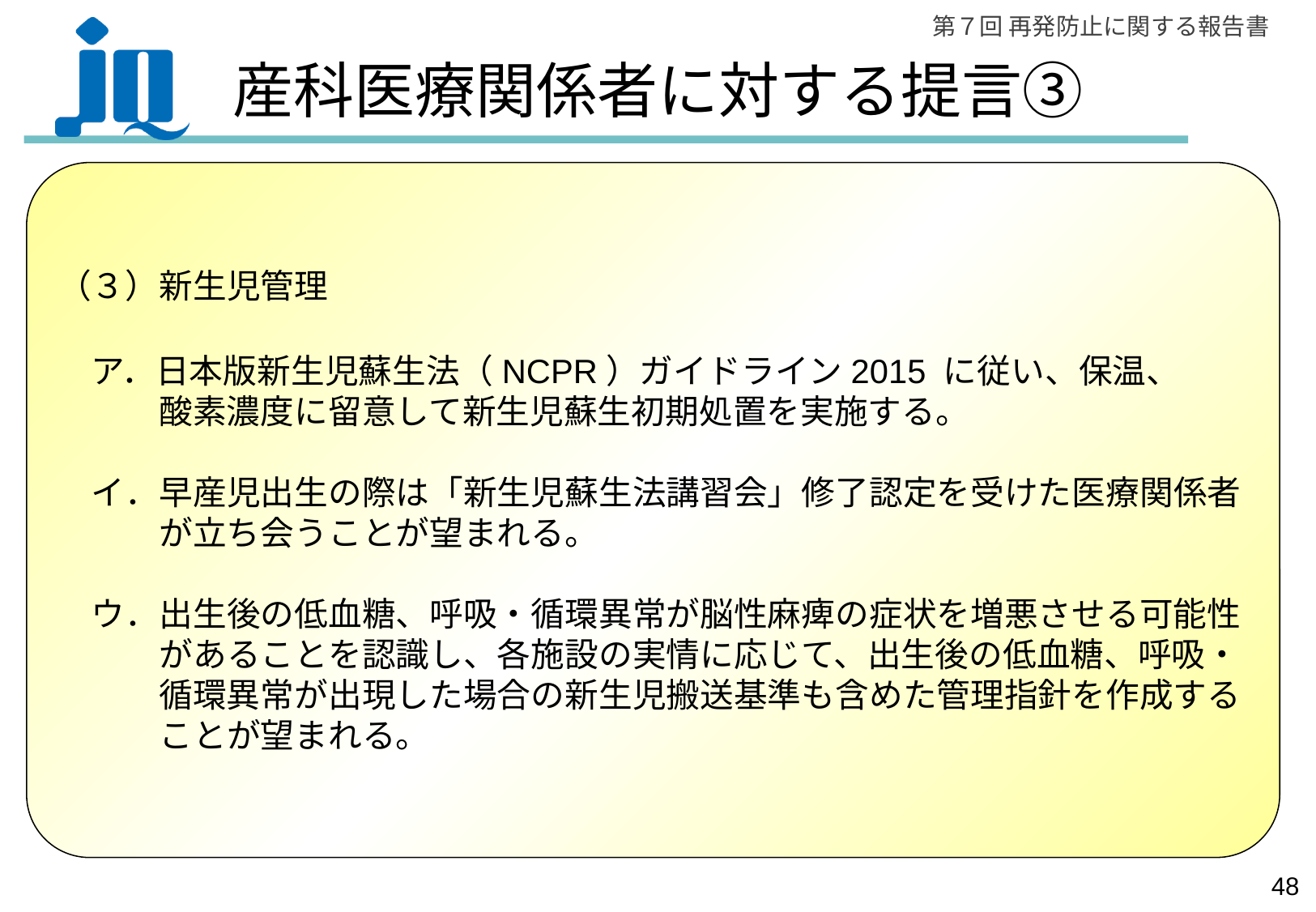

# 産科医療関係者に対する提言③
（３）新生児管理

　ア．日本版新生児蘇生法（NCPR）ガイドライン2015 に従い、保温、
　　　酸素濃度に留意して新生児蘇生初期処置を実施する。

　イ．早産児出生の際は「新生児蘇生法講習会」修了認定を受けた医療関係者
　　　が立ち会うことが望まれる。

　ウ．出生後の低血糖、呼吸・循環異常が脳性麻痺の症状を増悪させる可能性
　　　があることを認識し、各施設の実情に応じて、出生後の低血糖、呼吸・
　　　循環異常が出現した場合の新生児搬送基準も含めた管理指針を作成する
　　　ことが望まれる。
48